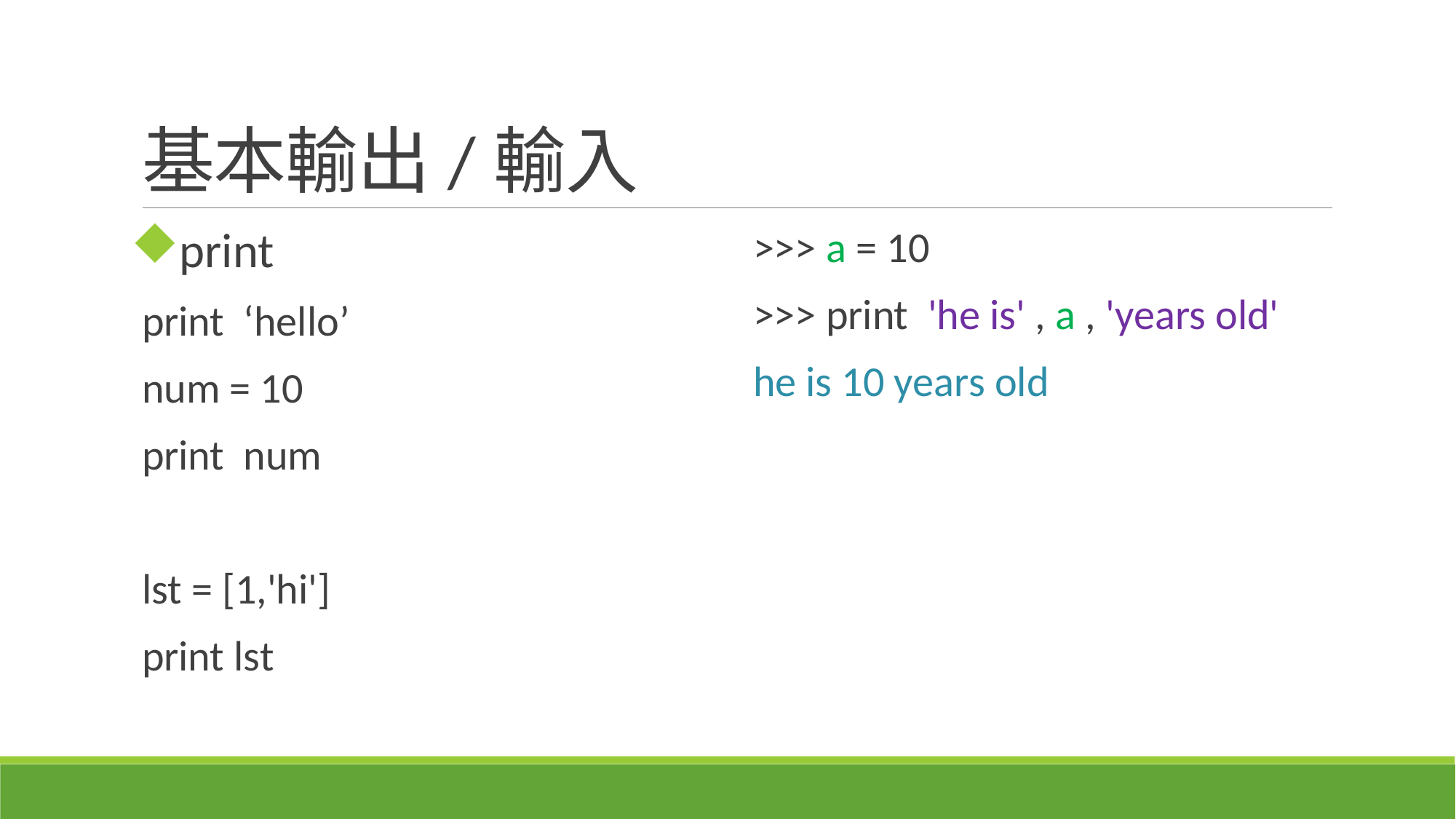

# 基本輸出/輸入
print
print  ‘hello’
num = 10
print  num

lst = [1,'hi']
print lst
>>> a = 10
>>> print  'he is' , a , 'years old'
he is 10 years old